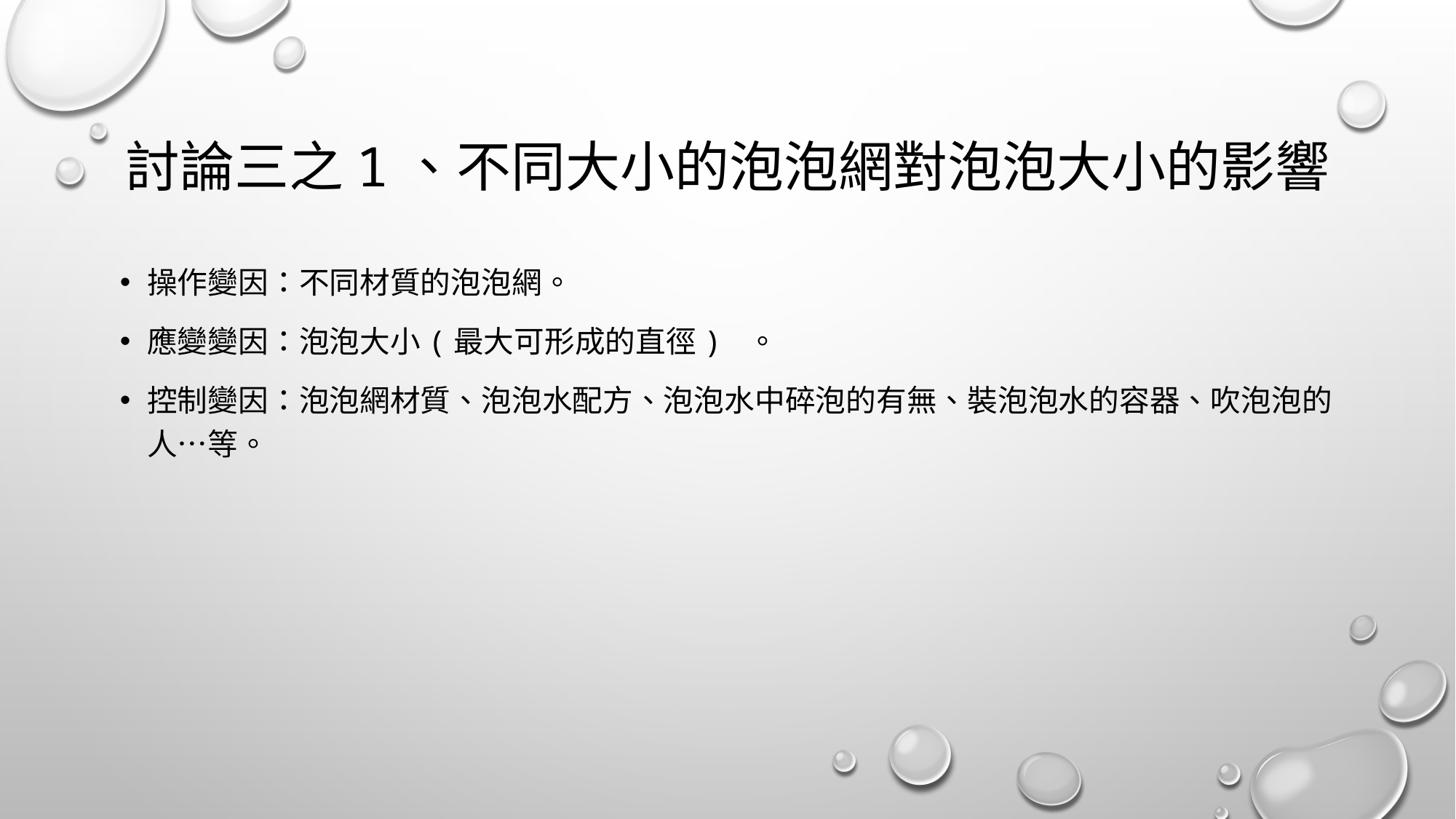

# 討論三之1、不同大小的泡泡網對泡泡大小的影響
操作變因：不同材質的泡泡網。
應變變因：泡泡大小(最大可形成的直徑) 。
控制變因：泡泡網材質、泡泡水配方、泡泡水中碎泡的有無、裝泡泡水的容器、吹泡泡的人…等。